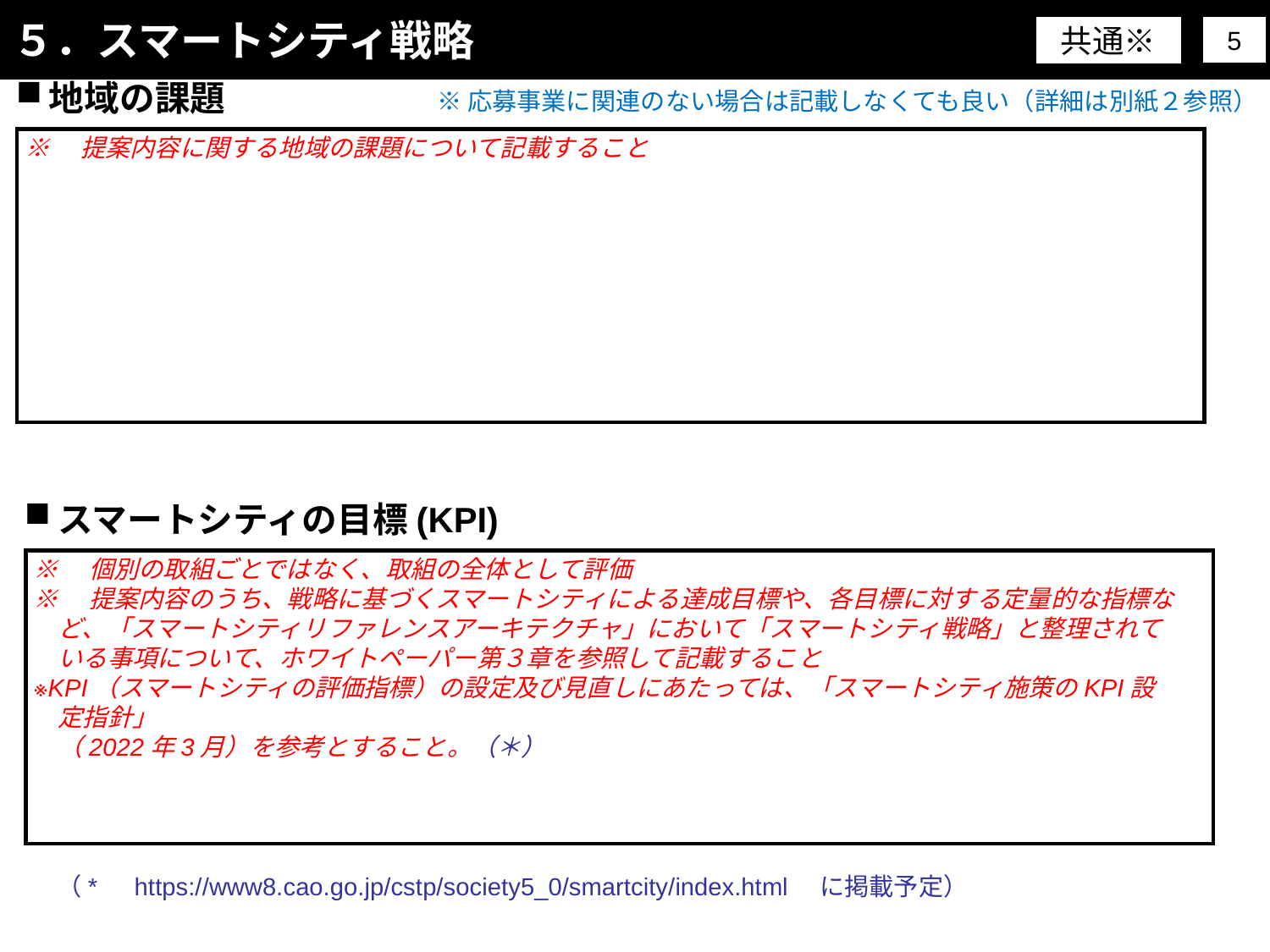

５．スマートシティ戦略
共通※
5
地域の課題
※応募事業に関連のない場合は記載しなくても良い（詳細は別紙２参照）
※　提案内容に関する地域の課題について記載すること

スマートシティの目標(KPI)
※　個別の取組ごとではなく、取組の全体として評価
※　提案内容のうち、戦略に基づくスマートシティによる達成目標や、各目標に対する定量的な指標など、「スマートシティリファレンスアーキテクチャ」において「スマートシティ戦略」と整理されている事項について、ホワイトペーパー第３章を参照して記載すること
※KPI（スマートシティの評価指標）の設定及び見直しにあたっては、「スマートシティ施策のKPI設定指針」
　（2022年3月）を参考とすること。（＊）

（*　https://www8.cao.go.jp/cstp/society5_0/smartcity/index.html　に掲載予定）